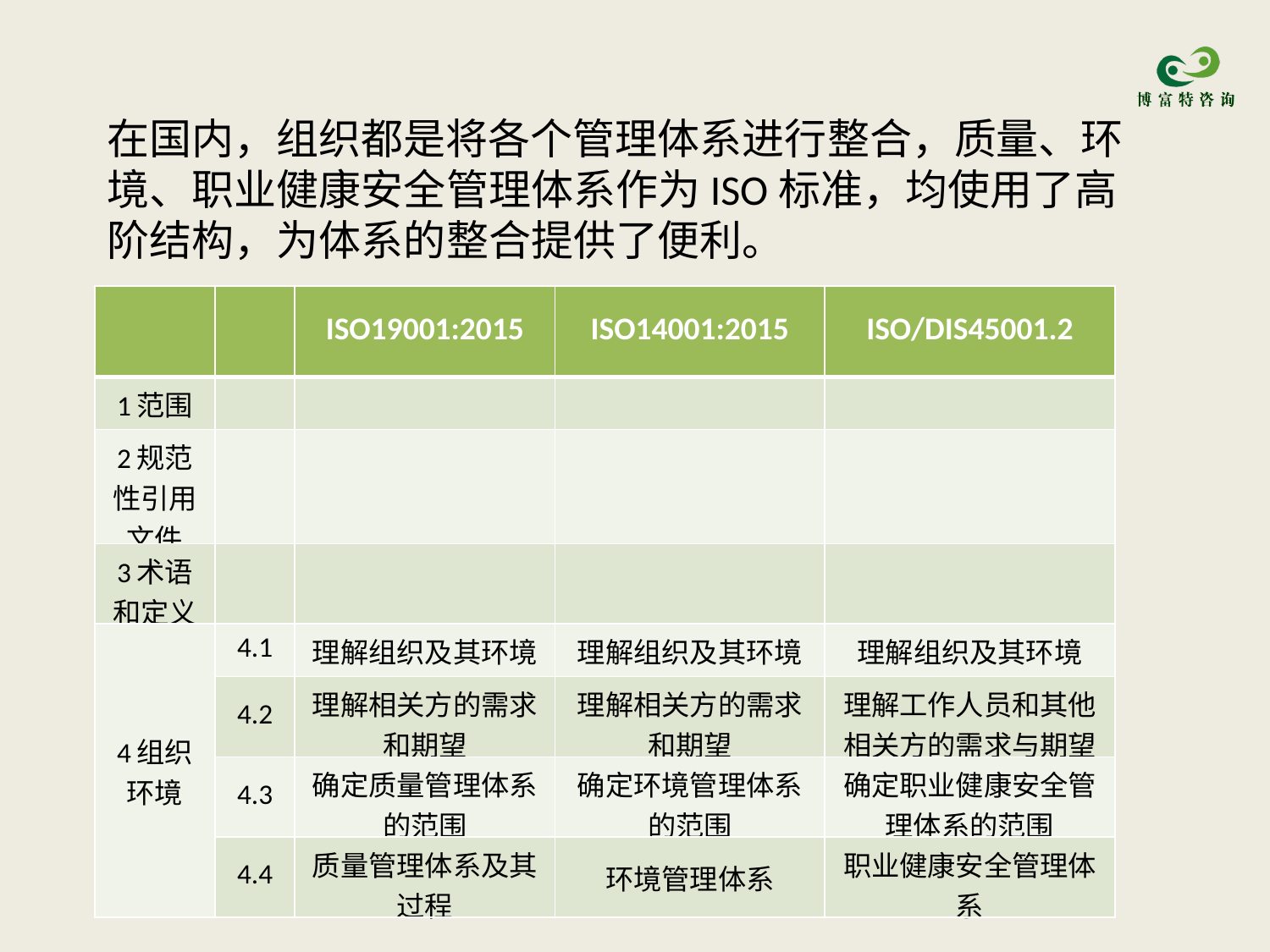

在国内，组织都是将各个管理体系进行整合，质量、环境、职业健康安全管理体系作为ISO标准，均使用了高阶结构，为体系的整合提供了便利。
|  |  | ISO19001:2015 | ISO14001:2015 | ISO/DIS45001.2 |
| --- | --- | --- | --- | --- |
| 1范围 |  |  |  |  |
| 2规范性引用文件 |  |  |  |  |
| 3术语和定义 |  |  |  |  |
| 4组织环境 | 4.1 | 理解组织及其环境 | 理解组织及其环境 | 理解组织及其环境 |
|  | 4.2 | 理解相关方的需求和期望 | 理解相关方的需求和期望 | 理解工作人员和其他相关方的需求与期望 |
|  | 4.3 | 确定质量管理体系的范围 | 确定环境管理体系的范围 | 确定职业健康安全管理体系的范围 |
|  | 4.4 | 质量管理体系及其过程 | 环境管理体系 | 职业健康安全管理体系 |